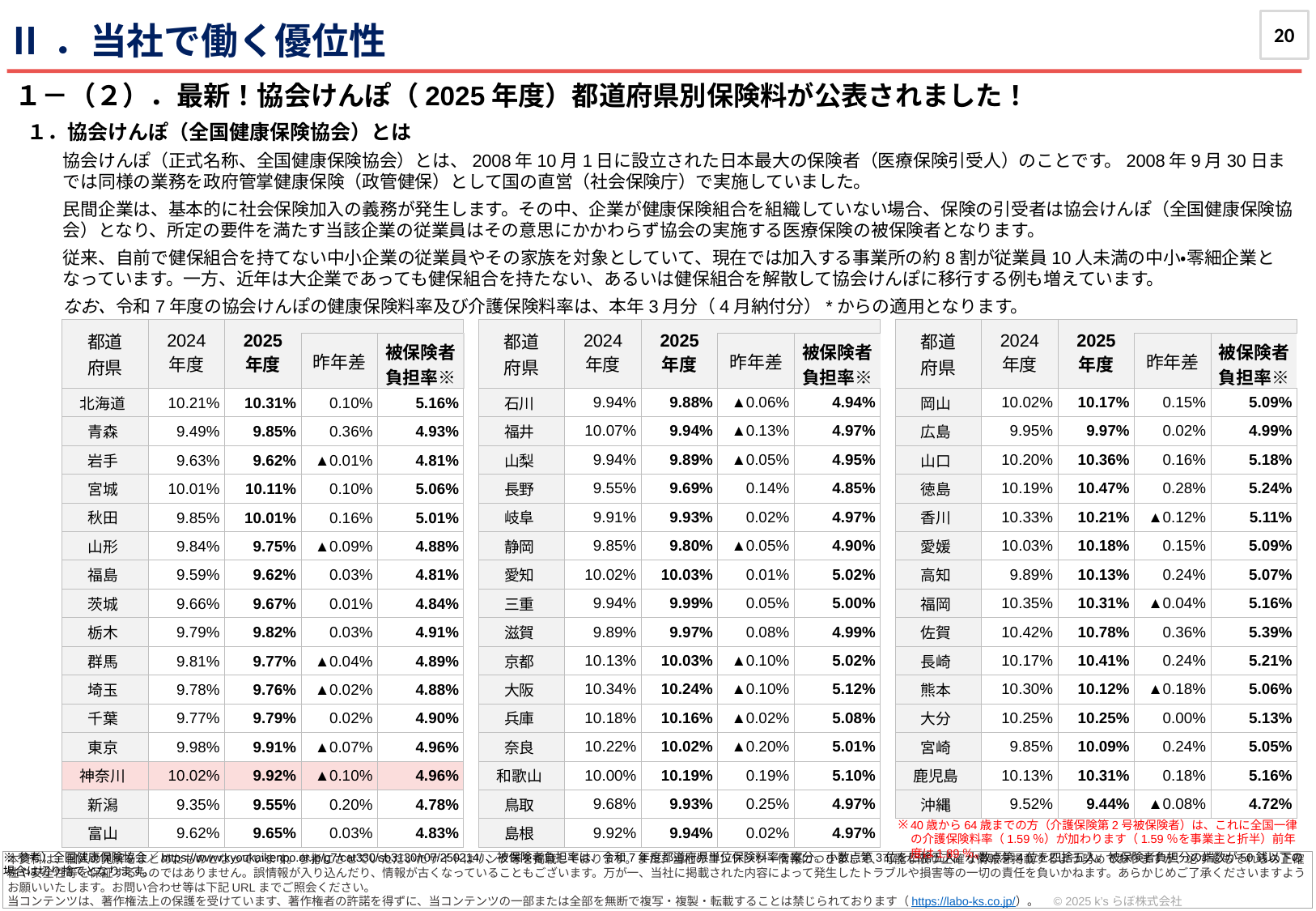

20
Ⅱ．当社で働く優位性
journal
journal
１－（２）．最新！協会けんぽ（2025年度）都道府県別保険料が公表されました！
１．協会けんぽ（全国健康保険協会）とは

協会けんぽ（正式名称、全国健康保険協会）とは、2008年10月1日に設立された日本最大の保険者（医療保険引受人）のことです。2008年9月30日までは同様の業務を政府管掌健康保険（政管健保）として国の直営（社会保険庁）で実施していました。

民間企業は、基本的に社会保険加入の義務が発生します。その中、企業が健康保険組合を組織していない場合、保険の引受者は協会けんぽ（全国健康保険協会）となり、所定の要件を満たす当該企業の従業員はその意思にかかわらず協会の実施する医療保険の被保険者となります。

従来、自前で健保組合を持てない中小企業の従業員やその家族を対象としていて、現在では加入する事業所の約8割が従業員10人未満の中小・零細企業となっています。一方、近年は大企業であっても健保組合を持たない、あるいは健保組合を解散して協会けんぽに移行する例も増えています。

なお、令和7年度の協会けんぽの健康保険料率及び介護保険料率は、本年3月分（4月納付分）*からの適用となります。
| 都道 府県 | 2024 年度 | 2025 年度 |  |  |
| --- | --- | --- | --- | --- |
|  |  |  | 昨年差 | 被保険者 負担率※ |
| 北海道 | 10.21% | 10.31% | 0.10% | 5.16% |
| 青森 | 9.49% | 9.85% | 0.36% | 4.93% |
| 岩手 | 9.63% | 9.62% | ▲0.01% | 4.81% |
| 宮城 | 10.01% | 10.11% | 0.10% | 5.06% |
| 秋田 | 9.85% | 10.01% | 0.16% | 5.01% |
| 山形 | 9.84% | 9.75% | ▲0.09% | 4.88% |
| 福島 | 9.59% | 9.62% | 0.03% | 4.81% |
| 茨城 | 9.66% | 9.67% | 0.01% | 4.84% |
| 栃木 | 9.79% | 9.82% | 0.03% | 4.91% |
| 群馬 | 9.81% | 9.77% | ▲0.04% | 4.89% |
| 埼玉 | 9.78% | 9.76% | ▲0.02% | 4.88% |
| 千葉 | 9.77% | 9.79% | 0.02% | 4.90% |
| 東京 | 9.98% | 9.91% | ▲0.07% | 4.96% |
| 神奈川 | 10.02% | 9.92% | ▲0.10% | 4.96% |
| 新潟 | 9.35% | 9.55% | 0.20% | 4.78% |
| 富山 | 9.62% | 9.65% | 0.03% | 4.83% |
| 都道 府県 | 2024 年度 | 2025 年度 |  |  |
| --- | --- | --- | --- | --- |
|  |  |  | 昨年差 | 被保険者 負担率※ |
| 石川 | 9.94% | 9.88% | ▲0.06% | 4.94% |
| 福井 | 10.07% | 9.94% | ▲0.13% | 4.97% |
| 山梨 | 9.94% | 9.89% | ▲0.05% | 4.95% |
| 長野 | 9.55% | 9.69% | 0.14% | 4.85% |
| 岐阜 | 9.91% | 9.93% | 0.02% | 4.97% |
| 静岡 | 9.85% | 9.80% | ▲0.05% | 4.90% |
| 愛知 | 10.02% | 10.03% | 0.01% | 5.02% |
| 三重 | 9.94% | 9.99% | 0.05% | 5.00% |
| 滋賀 | 9.89% | 9.97% | 0.08% | 4.99% |
| 京都 | 10.13% | 10.03% | ▲0.10% | 5.02% |
| 大阪 | 10.34% | 10.24% | ▲0.10% | 5.12% |
| 兵庫 | 10.18% | 10.16% | ▲0.02% | 5.08% |
| 奈良 | 10.22% | 10.02% | ▲0.20% | 5.01% |
| 和歌山 | 10.00% | 10.19% | 0.19% | 5.10% |
| 鳥取 | 9.68% | 9.93% | 0.25% | 4.97% |
| 島根 | 9.92% | 9.94% | 0.02% | 4.97% |
| 都道 府県 | 2024 年度 | 2025 年度 |  |  |
| --- | --- | --- | --- | --- |
|  |  |  | 昨年差 | 被保険者 負担率※ |
| 岡山 | 10.02% | 10.17% | 0.15% | 5.09% |
| 広島 | 9.95% | 9.97% | 0.02% | 4.99% |
| 山口 | 10.20% | 10.36% | 0.16% | 5.18% |
| 徳島 | 10.19% | 10.47% | 0.28% | 5.24% |
| 香川 | 10.33% | 10.21% | ▲0.12% | 5.11% |
| 愛媛 | 10.03% | 10.18% | 0.15% | 5.09% |
| 高知 | 9.89% | 10.13% | 0.24% | 5.07% |
| 福岡 | 10.35% | 10.31% | ▲0.04% | 5.16% |
| 佐賀 | 10.42% | 10.78% | 0.36% | 5.39% |
| 長崎 | 10.17% | 10.41% | 0.24% | 5.21% |
| 熊本 | 10.30% | 10.12% | ▲0.18% | 5.06% |
| 大分 | 10.25% | 10.25% | 0.00% | 5.13% |
| 宮崎 | 9.85% | 10.09% | 0.24% | 5.05% |
| 鹿児島 | 10.13% | 10.31% | 0.18% | 5.16% |
| 沖縄 | 9.52% | 9.44% | ▲0.08% | 4.72% |
40歳から64歳までの方（介護保険第2号被保険者）は、これに全国一律の介護保険料率（1.59％）が加わります（1.59％を事業主と折半）前年度は1.89％。
※参考）全国健康保険協会／https://www.kyoukaikenpo.or.jp/g7/cat330/sb3130/r07/250214/、被保険者負担率は、令和7年度都道府県単位保険料率を案分。小数点第3位を四捨五入。小数点第4位を四捨五入。被保険者負担分の端数が50銭以下の場合は切り捨てとなります。